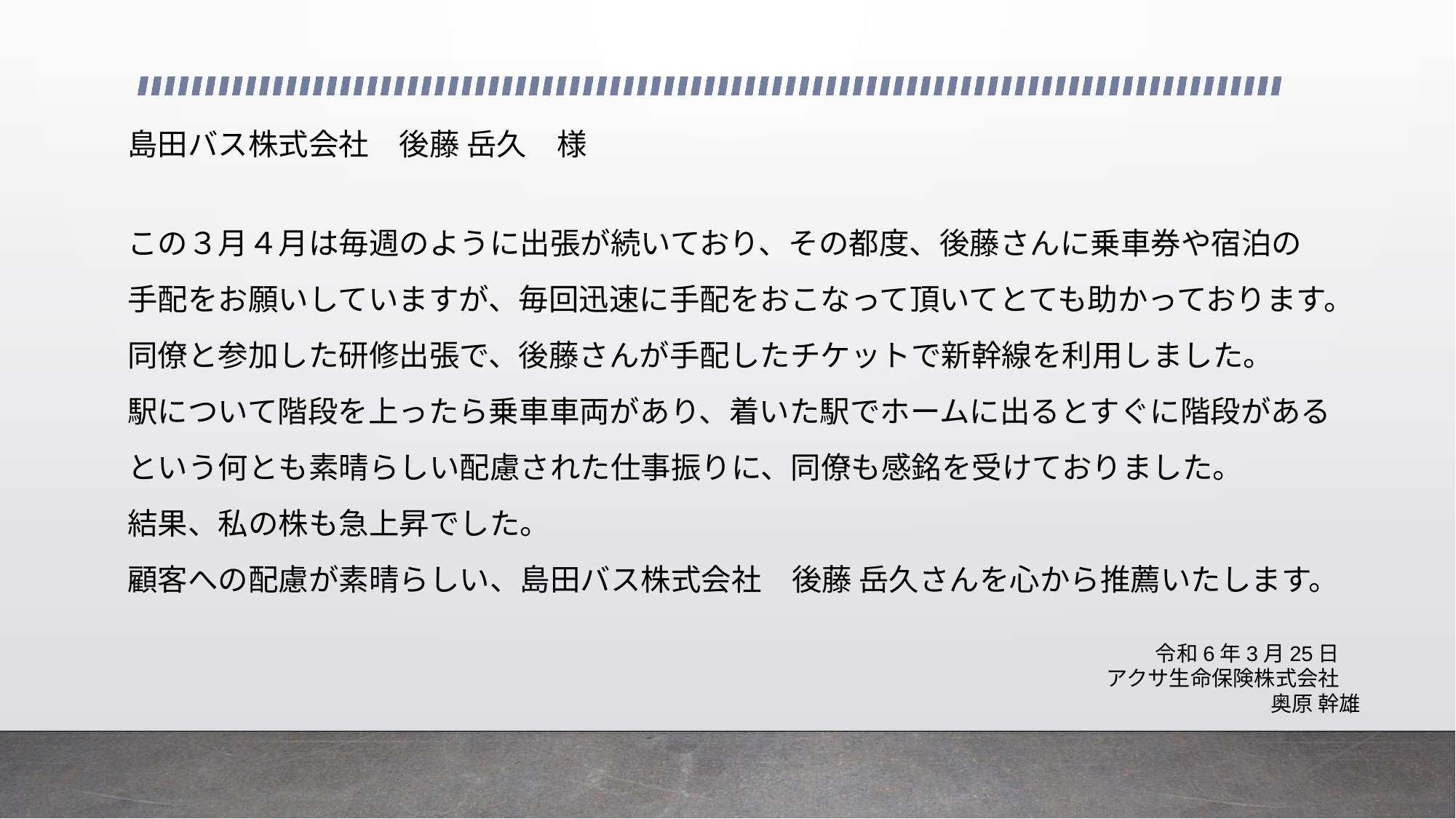

島田バス株式会社　後藤 岳久　様
この３月４月は毎週のように出張が続いており、その都度、後藤さんに乗車券や宿泊の
手配をお願いしていますが、毎回迅速に手配をおこなって頂いてとても助かっております。
同僚と参加した研修出張で、後藤さんが手配したチケットで新幹線を利用しました。
駅について階段を上ったら乗車車両があり、着いた駅でホームに出るとすぐに階段がある
という何とも素晴らしい配慮された仕事振りに、同僚も感銘を受けておりました。
結果、私の株も急上昇でした。
顧客への配慮が素晴らしい、島田バス株式会社　後藤 岳久さんを心から推薦いたします。
令和6年3月25日
アクサ生命保険株式会社
奥原 幹雄